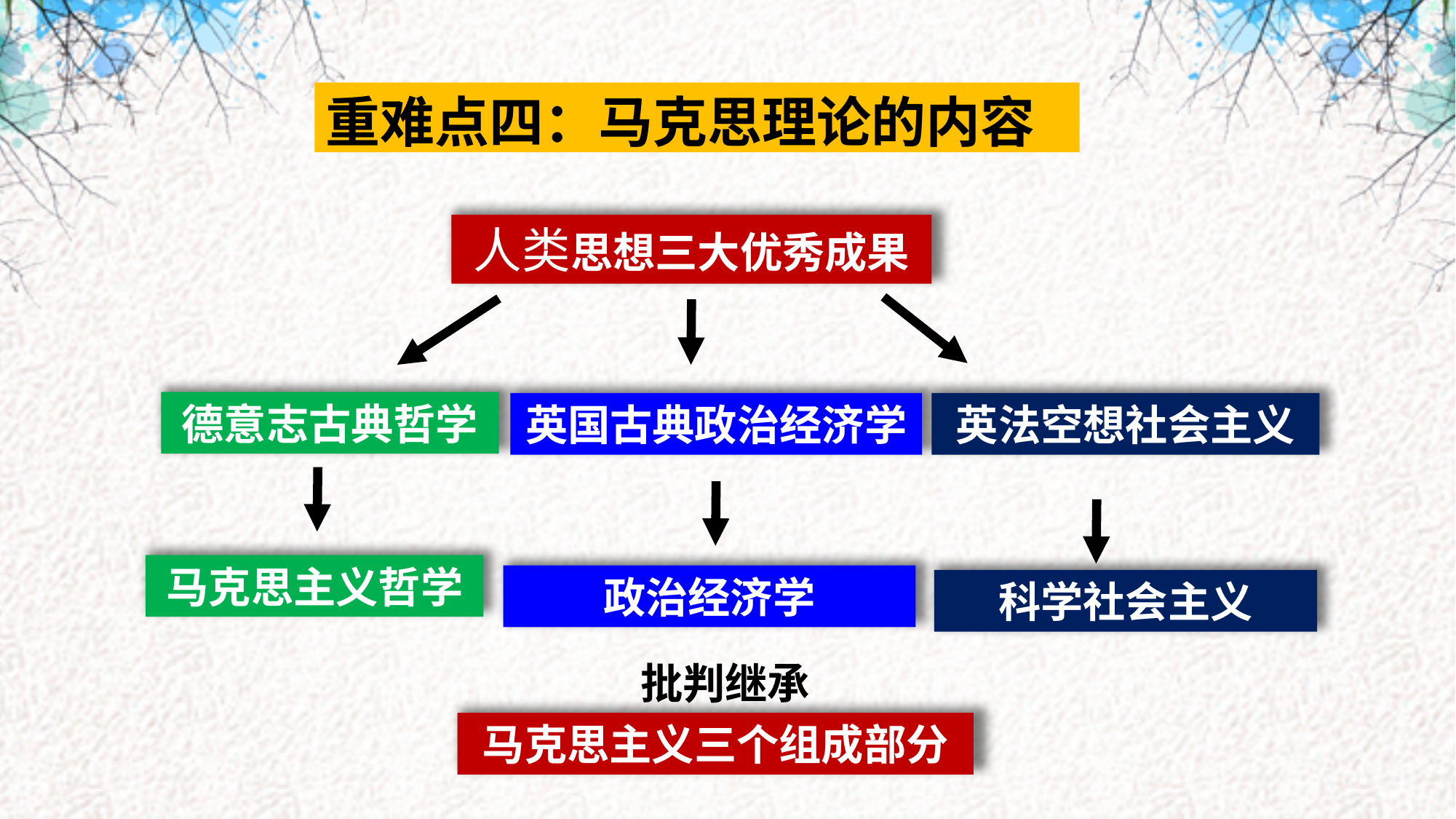

重难点四：马克思理论的内容
人类思想三大优秀成果
德意志古典哲学
英国古典政治经济学
英法空想社会主义
马克思主义哲学
政治经济学
科学社会主义
批判继承
马克思主义三个组成部分